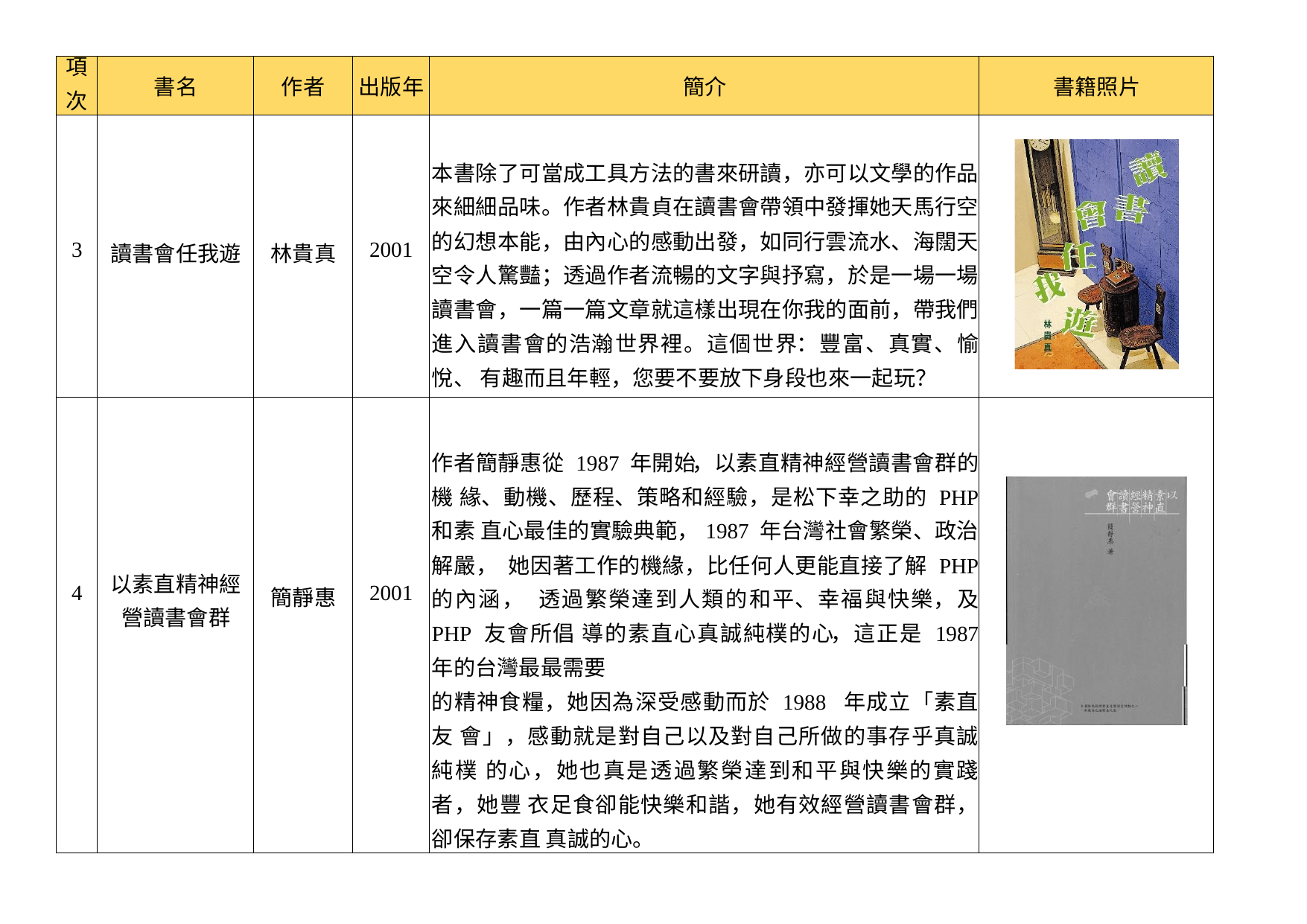

| 項 次 | 書名 | 作者 | 出版年 | 簡介 | 書籍照片 |
| --- | --- | --- | --- | --- | --- |
| 3 | 讀書會任我遊 | 林貴真 | 2001 | 本書除了可當成工具方法的書來研讀，亦可以文學的作品 來細細品味。作者林貴貞在讀書會帶領中發揮她天馬行空 的幻想本能，由內心的感動出發，如同行雲流水、海闊天 空令人驚豔；透過作者流暢的文字與抒寫，於是一場一場 讀書會，一篇一篇文章就這樣出現在你我的面前，帶我們 進入讀書會的浩瀚世界裡。這個世界：豐富、真實、愉悅、 有趣而且年輕，您要不要放下身段也來一起玩？ |  |
| 4 | 以素直精神經 營讀書會群 | 簡靜惠 | 2001 | 作者簡靜惠從 1987 年開始，以素直精神經營讀書會群的機 緣、動機、歷程、策略和經驗，是松下幸之助的 PHP 和素 直心最佳的實驗典範，1987 年台灣社會繁榮、政治解嚴， 她因著工作的機緣，比任何人更能直接了解 PHP 的內涵， 透過繁榮達到人類的和平、幸福與快樂，及 PHP 友會所倡 導的素直心真誠純樸的心，這正是 1987 年的台灣最最需要 的精神食糧，她因為深受感動而於 1988 年成立「素直友 會」，感動就是對自己以及對自己所做的事存乎真誠純樸 的心，她也真是透過繁榮達到和平與快樂的實踐者，她豐 衣足食卻能快樂和諧，她有效經營讀書會群，卻保存素直 真誠的心。 |  |